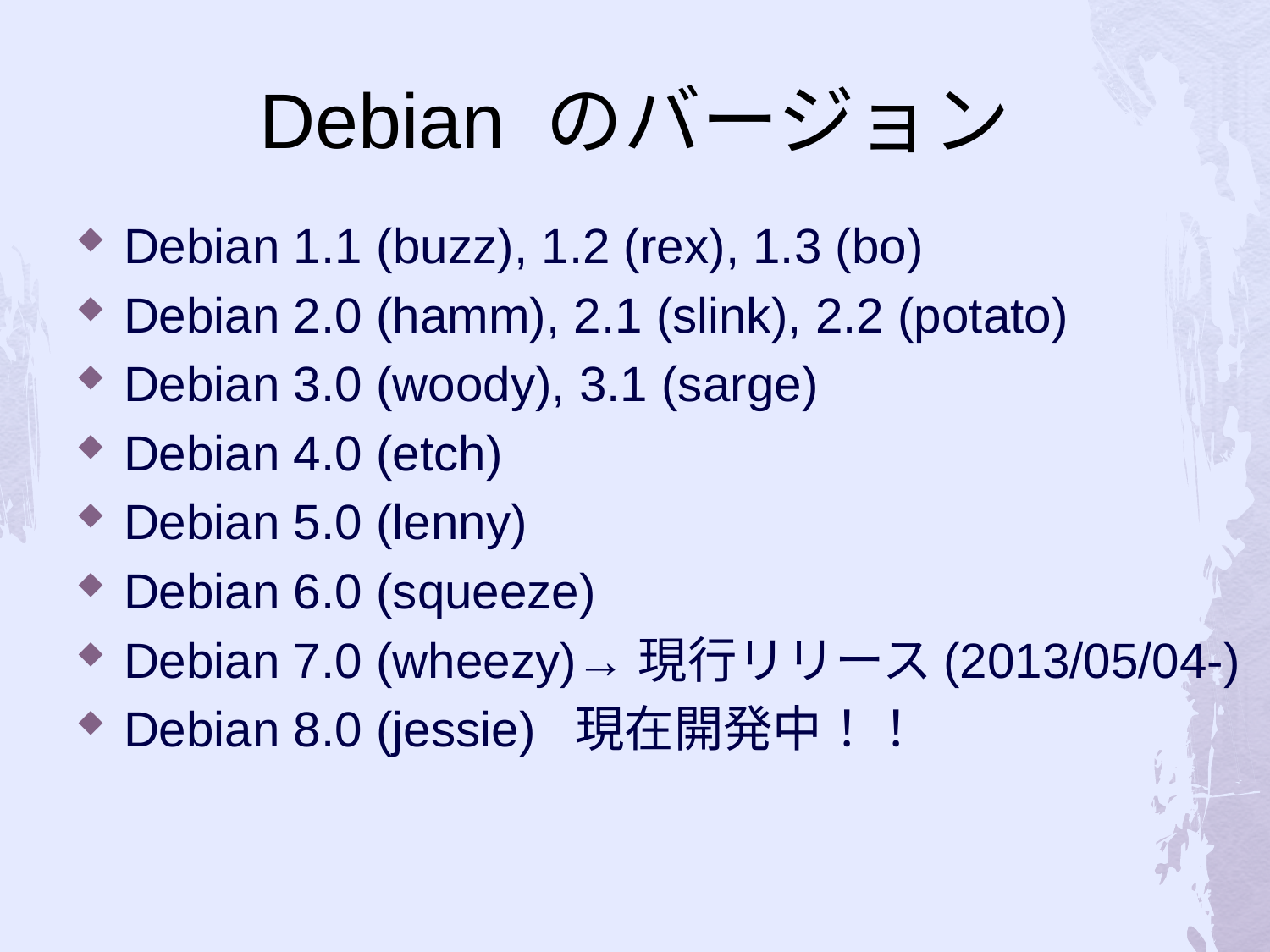

# Debian のバージョン
Debian 1.1 (buzz), 1.2 (rex), 1.3 (bo)
Debian 2.0 (hamm), 2.1 (slink), 2.2 (potato)
Debian 3.0 (woody), 3.1 (sarge)
Debian 4.0 (etch)
Debian 5.0 (lenny)
Debian 6.0 (squeeze)
Debian 7.0 (wheezy)→現行リリース(2013/05/04-)
Debian 8.0 (jessie)  現在開発中！！